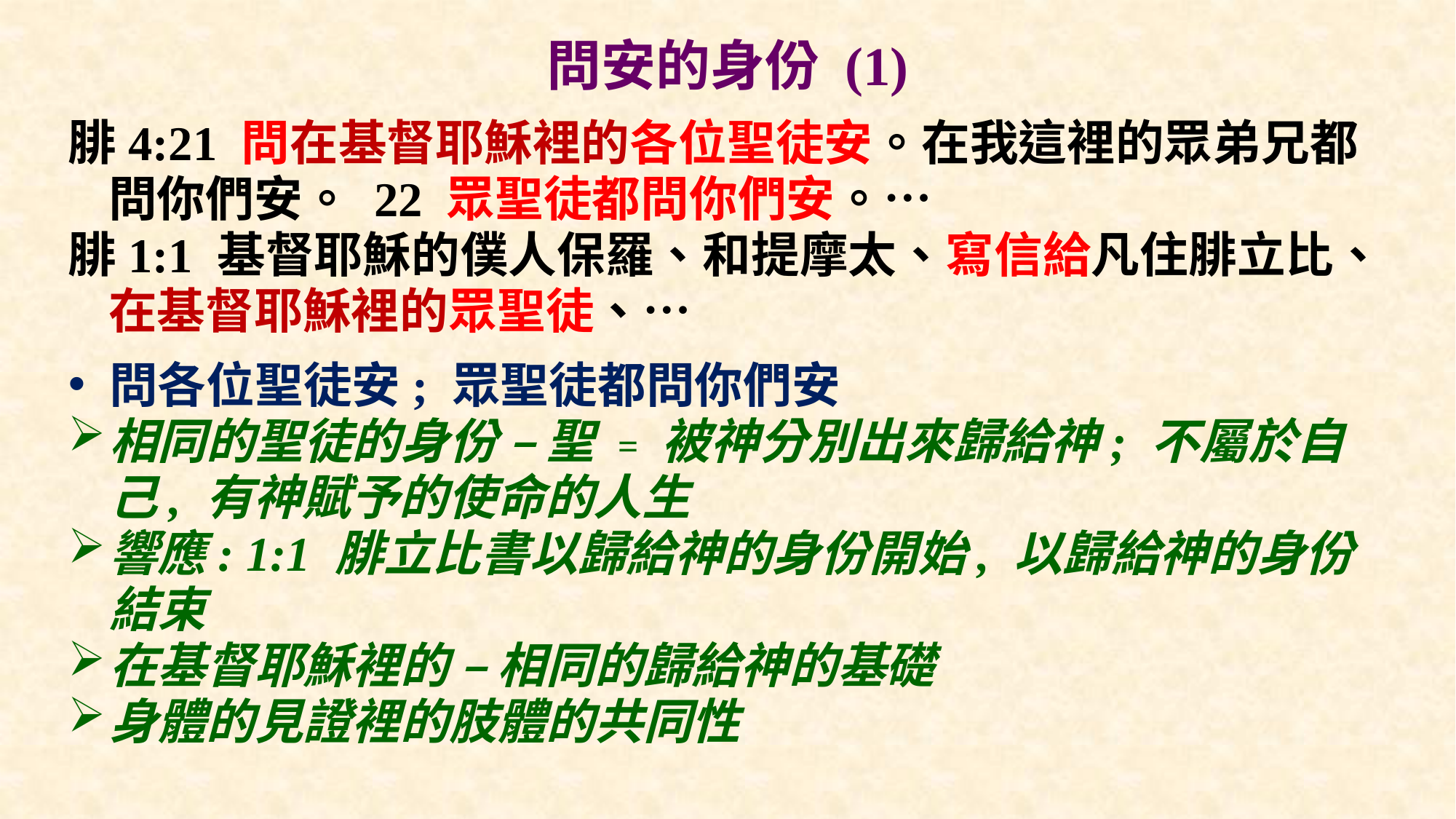

# 問安的身份 (1)
腓4:21 問在基督耶穌裡的各位聖徒安。在我這裡的眾弟兄都問你們安。 22 眾聖徒都問你們安。…
腓1:1 基督耶穌的僕人保羅、和提摩太、寫信給凡住腓立比、在基督耶穌裡的眾聖徒、…
問各位聖徒安; 眾聖徒都問你們安
相同的聖徒的身份 – 聖 = 被神分別出來歸給神; 不屬於自己, 有神賦予的使命的人生
響應: 1:1 腓立比書以歸給神的身份開始, 以歸給神的身份結束
在基督耶穌裡的 – 相同的歸給神的基礎
身體的見證裡的肢體的共同性